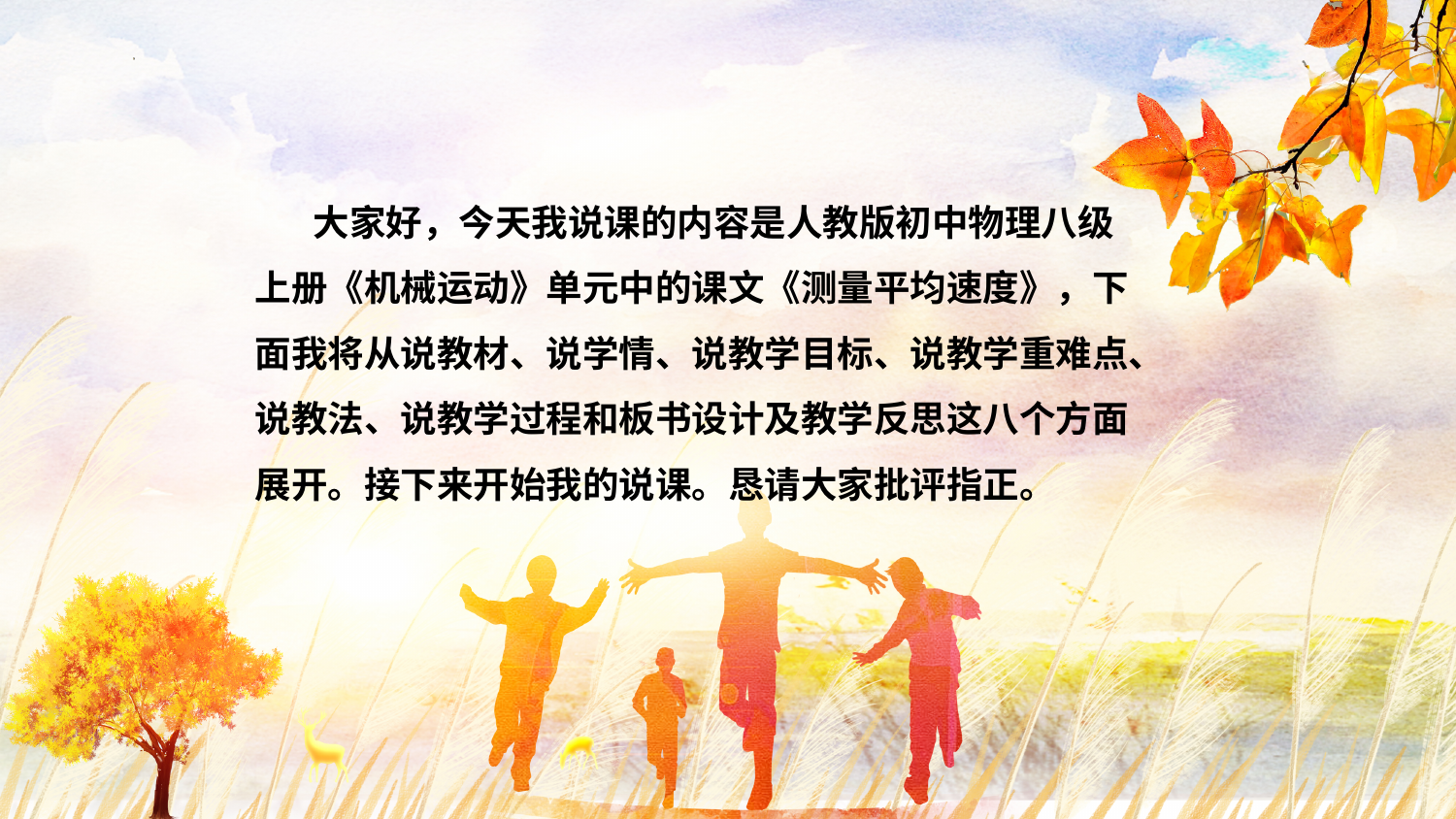

大家好，今天我说课的内容是人教版初中物理八级上册《机械运动》单元中的课文《测量平均速度》，下面我将从说教材、说学情、说教学目标、说教学重难点、说教法、说教学过程和板书设计及教学反思这八个方面展开。接下来开始我的说课。恳请大家批评指正。